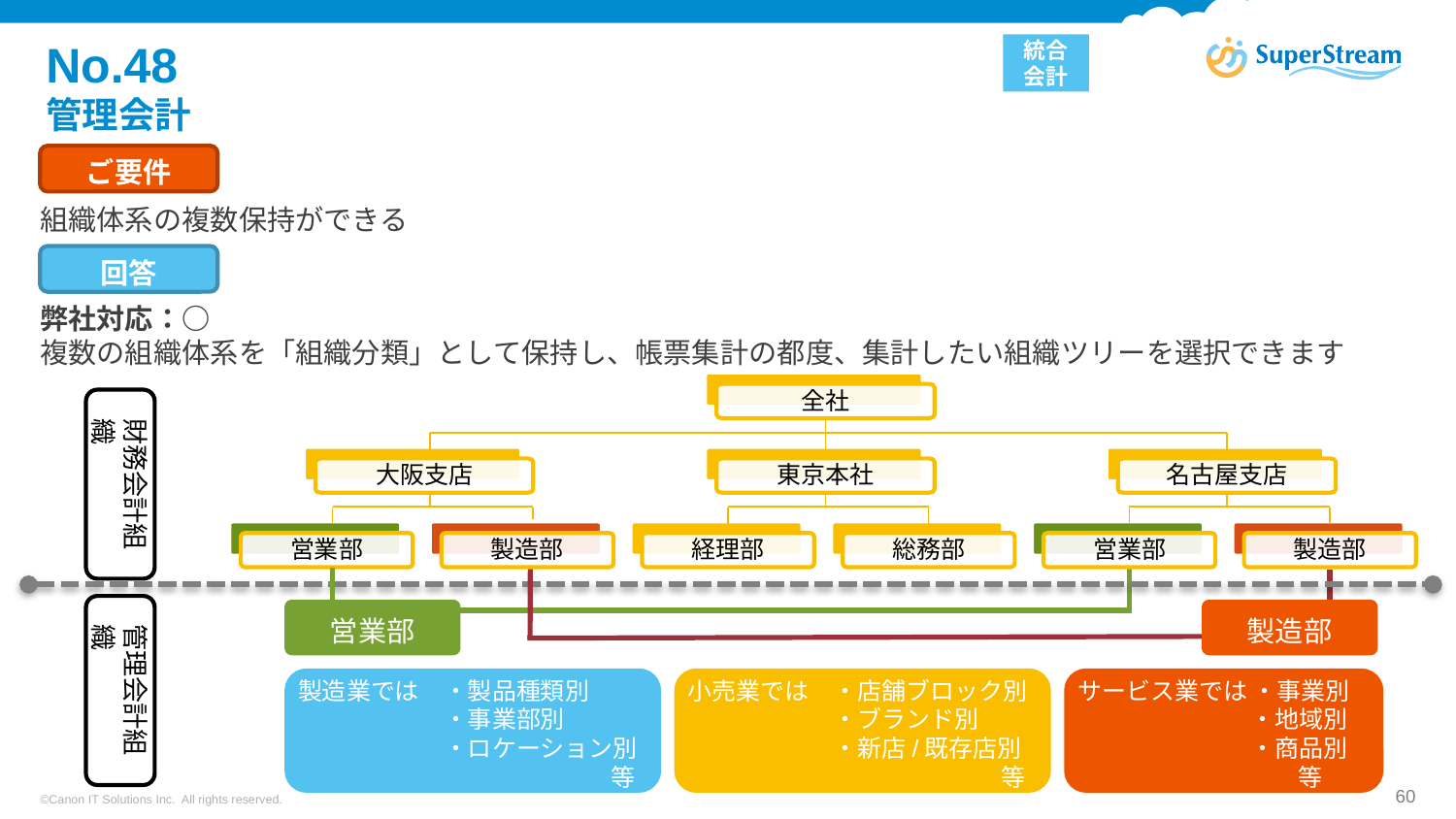

# No.48 管理会計
統合会計
ご要件
組織体系の複数保持ができる
回答
弊社対応：○
複数の組織体系を「組織分類」として保持し、帳票集計の都度、集計したい組織ツリーを選択できます

全社
財務会計組織

大阪支店

東京本社

名古屋支店

営業部

製造部

経理部

総務部

営業部

製造部
管理会計組織
営業部
製造部
製造業では	・製品種類別
	・事業部別
	・ロケーション別
		   等
小売業では	・店舗ブロック別
	・ブランド別
	・新店/既存店別
		   等
サービス業では ・事業別
	    ・地域別
	    ・商品別
	             等
©Canon IT Solutions Inc.  All rights reserved.
60